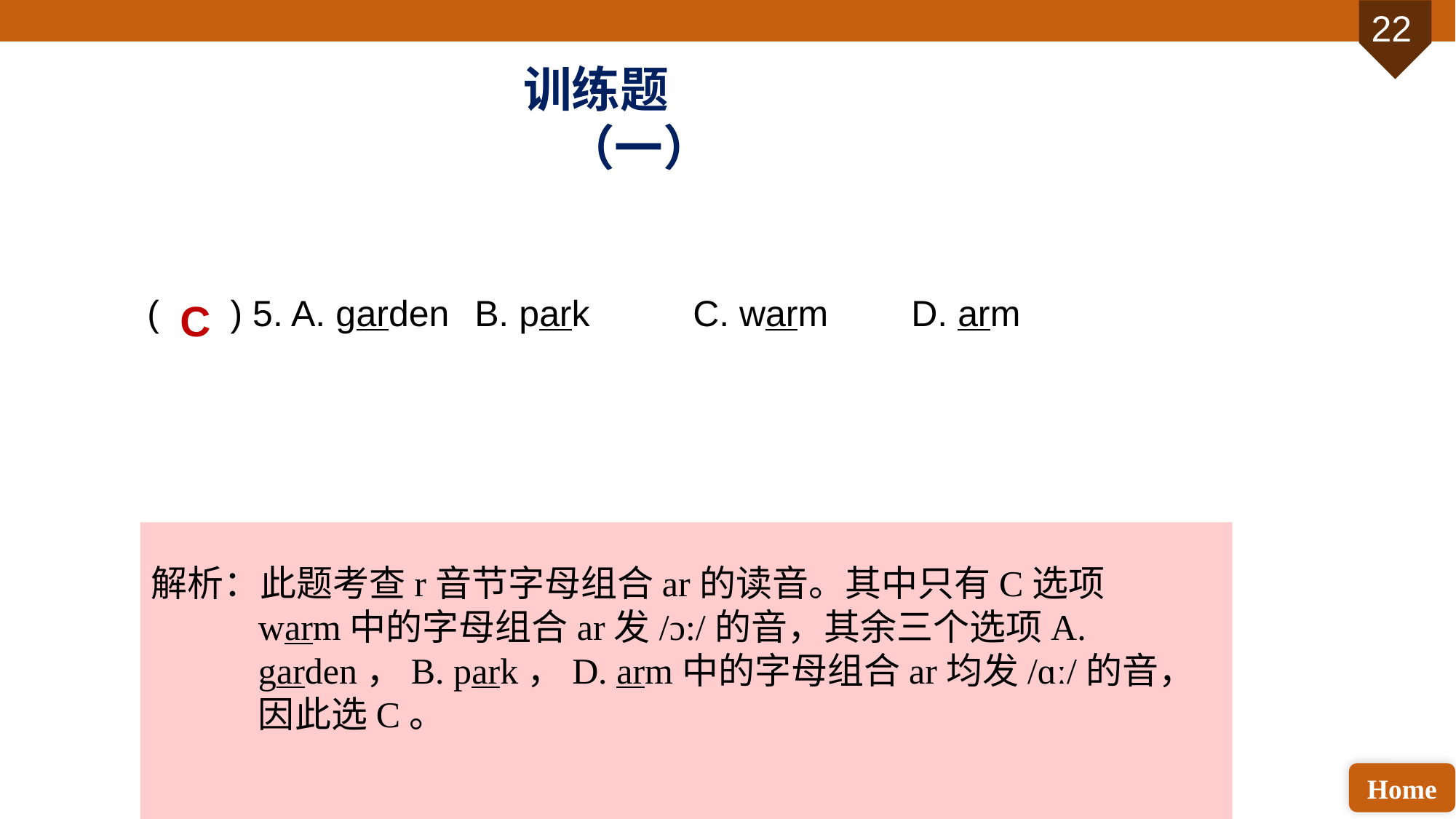

训练题（一）
(       ) 5. A. garden 	B. park 	C. warm 	D. arm
C

解析：此题考查r音节字母组合ar的读音。其中只有C选项warm中的字母组合ar发/ɔ:/的音，其余三个选项A. garden，B. park，D. arm中的字母组合ar均发/ɑː/的音，因此选C。